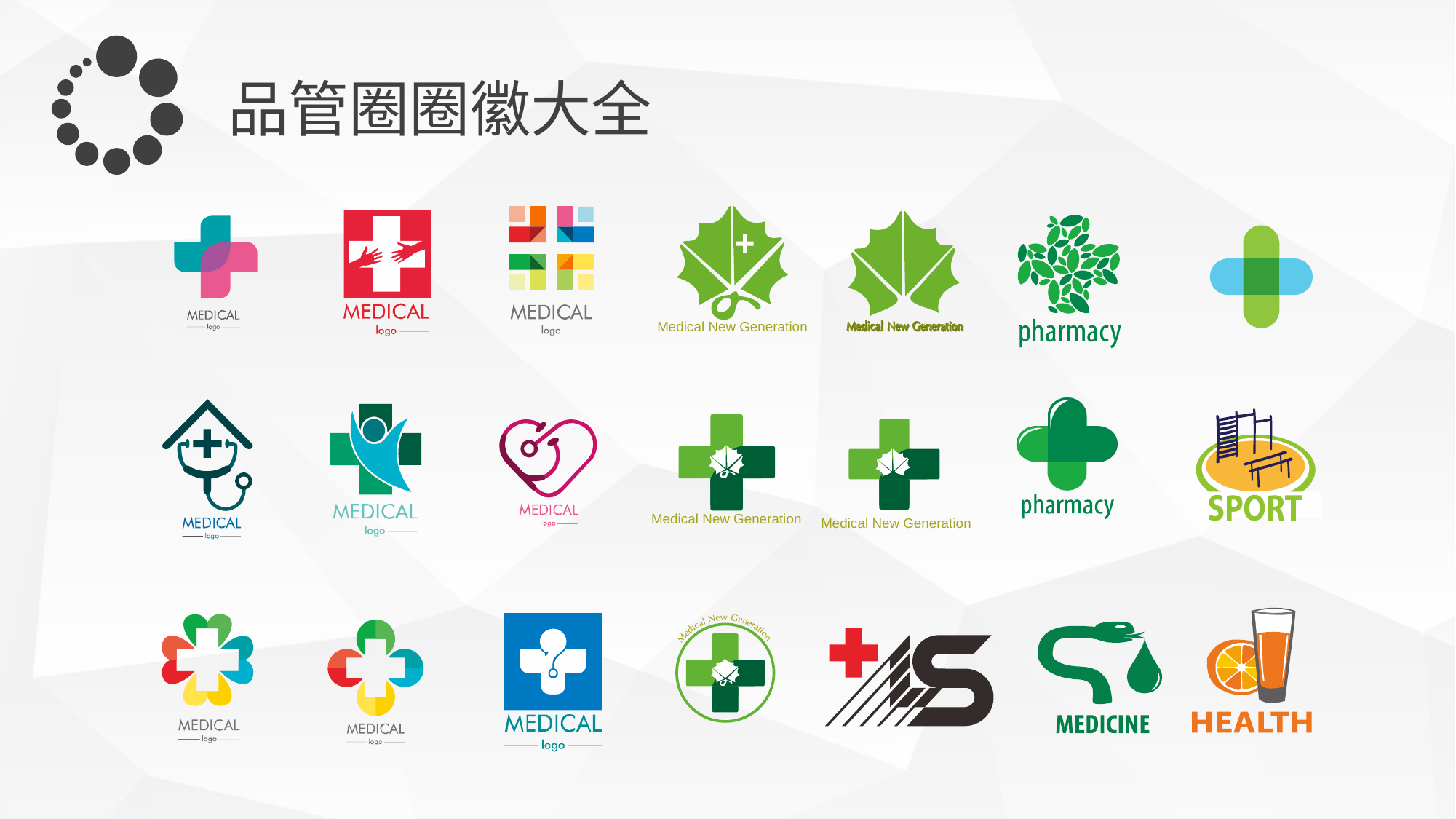

品管圈圈徽大全

Medical New Generation

Medical New Generation

Medical New Generation